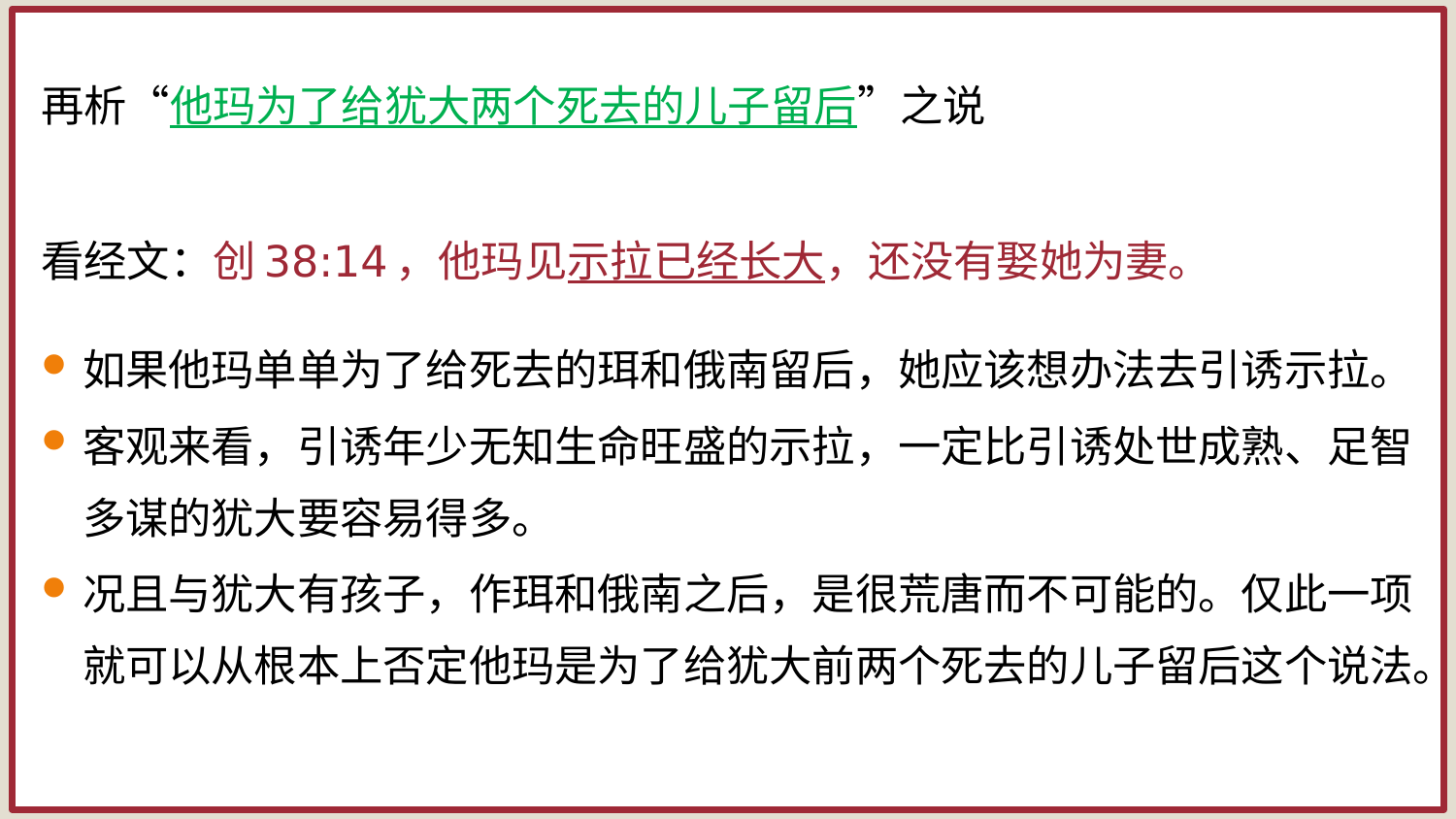

再析“他玛为了给犹大两个死去的儿子留后”之说

看经文：创38:14，他玛见示拉已经长大，还没有娶她为妻。

如果他玛单单为了给死去的珥和俄南留后，她应该想办法去引诱示拉。
客观来看，引诱年少无知生命旺盛的示拉，一定比引诱处世成熟、足智多谋的犹大要容易得多。
况且与犹大有孩子，作珥和俄南之后，是很荒唐而不可能的。仅此一项就可以从根本上否定他玛是为了给犹大前两个死去的儿子留后这个说法。